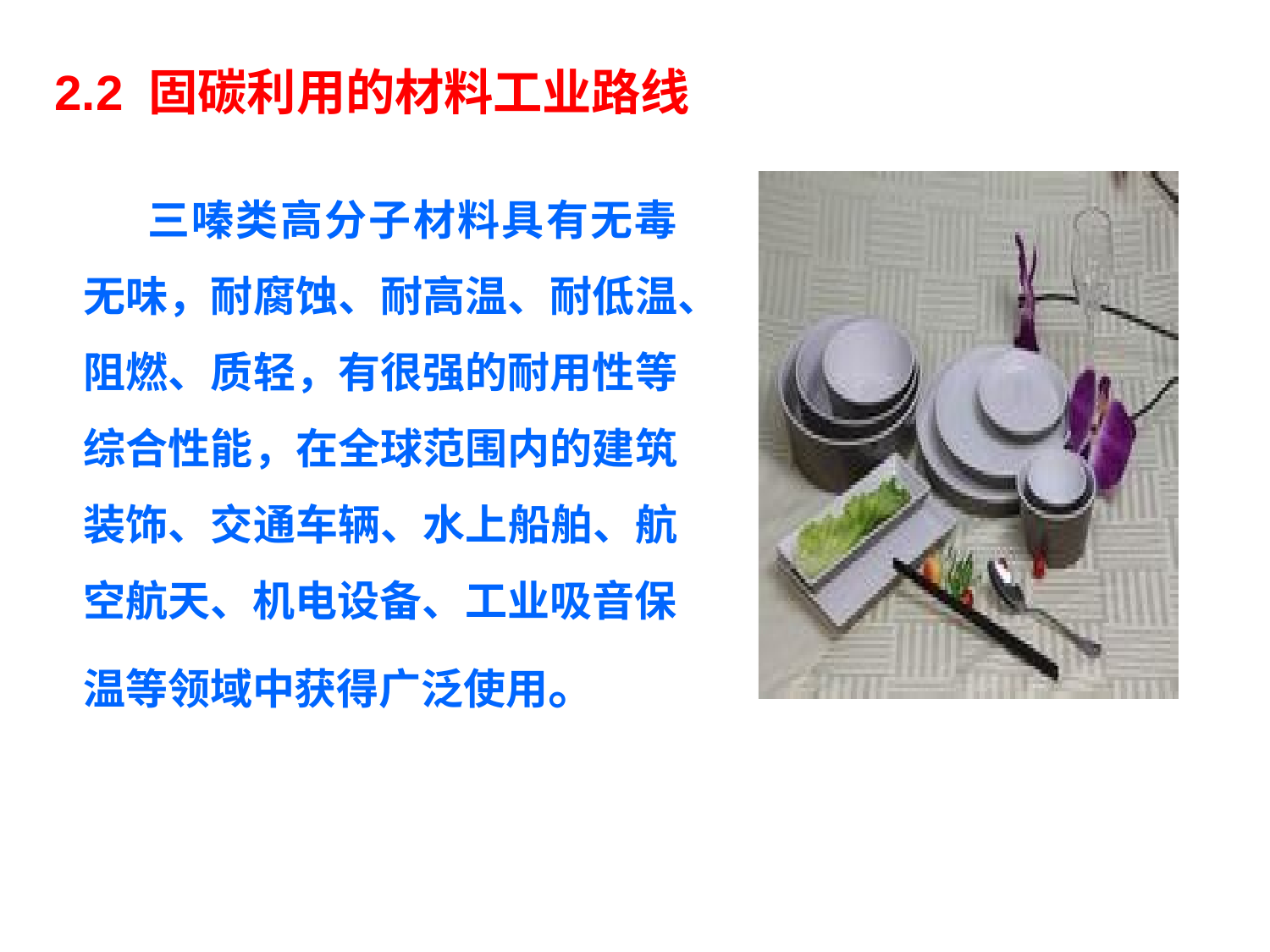

# 2.2 固碳利用的材料工业路线
三嗪类高分子材料具有无毒无味，耐腐蚀、耐高温、耐低温、阻燃、质轻，有很强的耐用性等综合性能，在全球范围内的建筑装饰、交通车辆、水上船舶、航空航天、机电设备、工业吸音保温等领域中获得广泛使用。